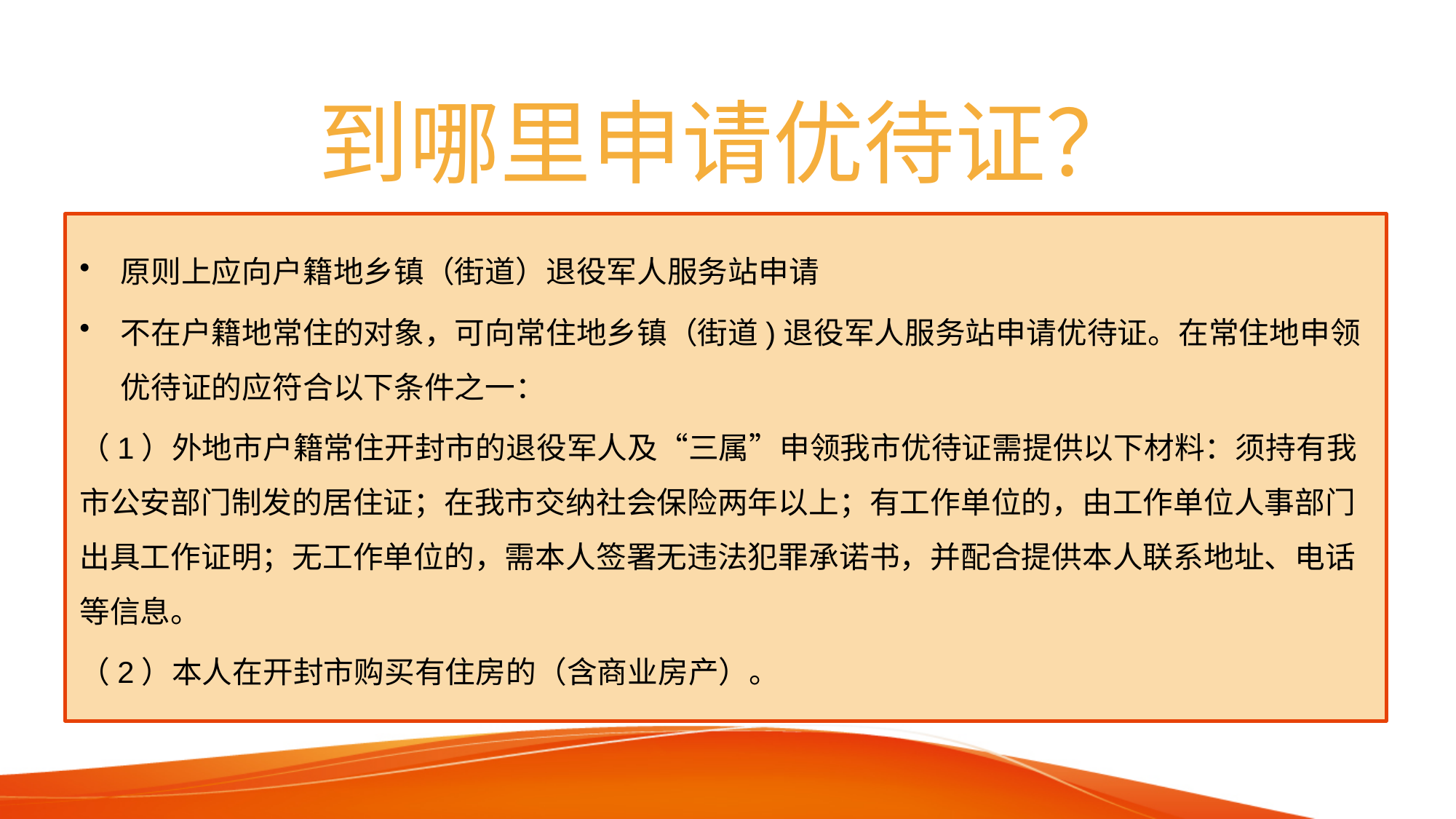

到哪里申请优待证？

原则上应向户籍地乡镇（街道）退役军人服务站申请
不在户籍地常住的对象，可向常住地乡镇（街道)退役军人服务站申请优待证。在常住地申领优待证的应符合以下条件之一：
（1）外地市户籍常住开封市的退役军人及“三属”申领我市优待证需提供以下材料：须持有我市公安部门制发的居住证；在我市交纳社会保险两年以上；有工作单位的，由工作单位人事部门出具工作证明；无工作单位的，需本人签署无违法犯罪承诺书，并配合提供本人联系地址、电话等信息。
（2）本人在开封市购买有住房的（含商业房产）。